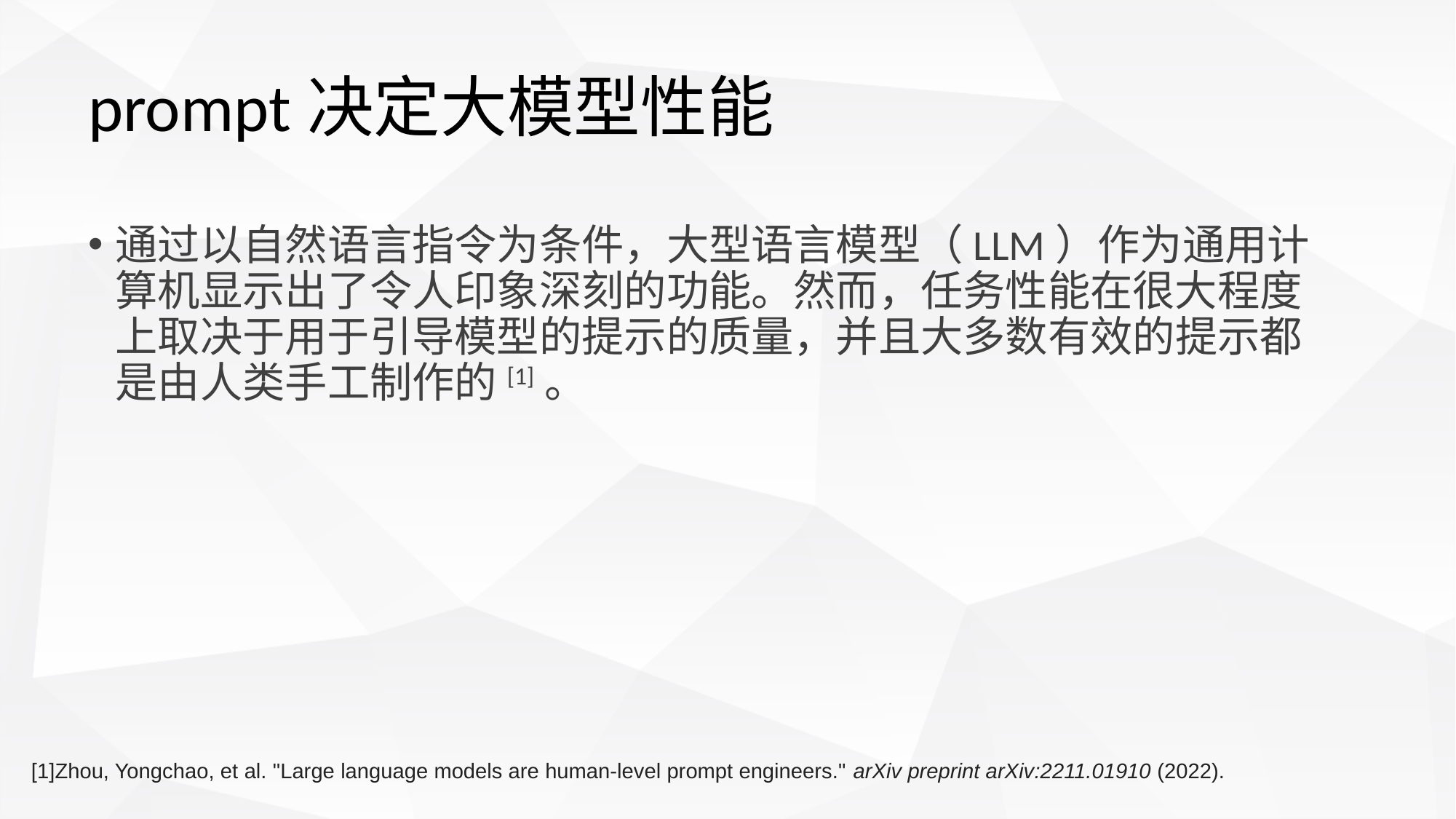

# prompt决定大模型性能
通过以自然语言指令为条件，大型语言模型（LLM）作为通用计算机显示出了令人印象深刻的功能。然而，任务性能在很大程度上取决于用于引导模型的提示的质量，并且大多数有效的提示都是由人类手工制作的[1]。
[1]Zhou, Yongchao, et al. "Large language models are human-level prompt engineers." arXiv preprint arXiv:2211.01910 (2022).